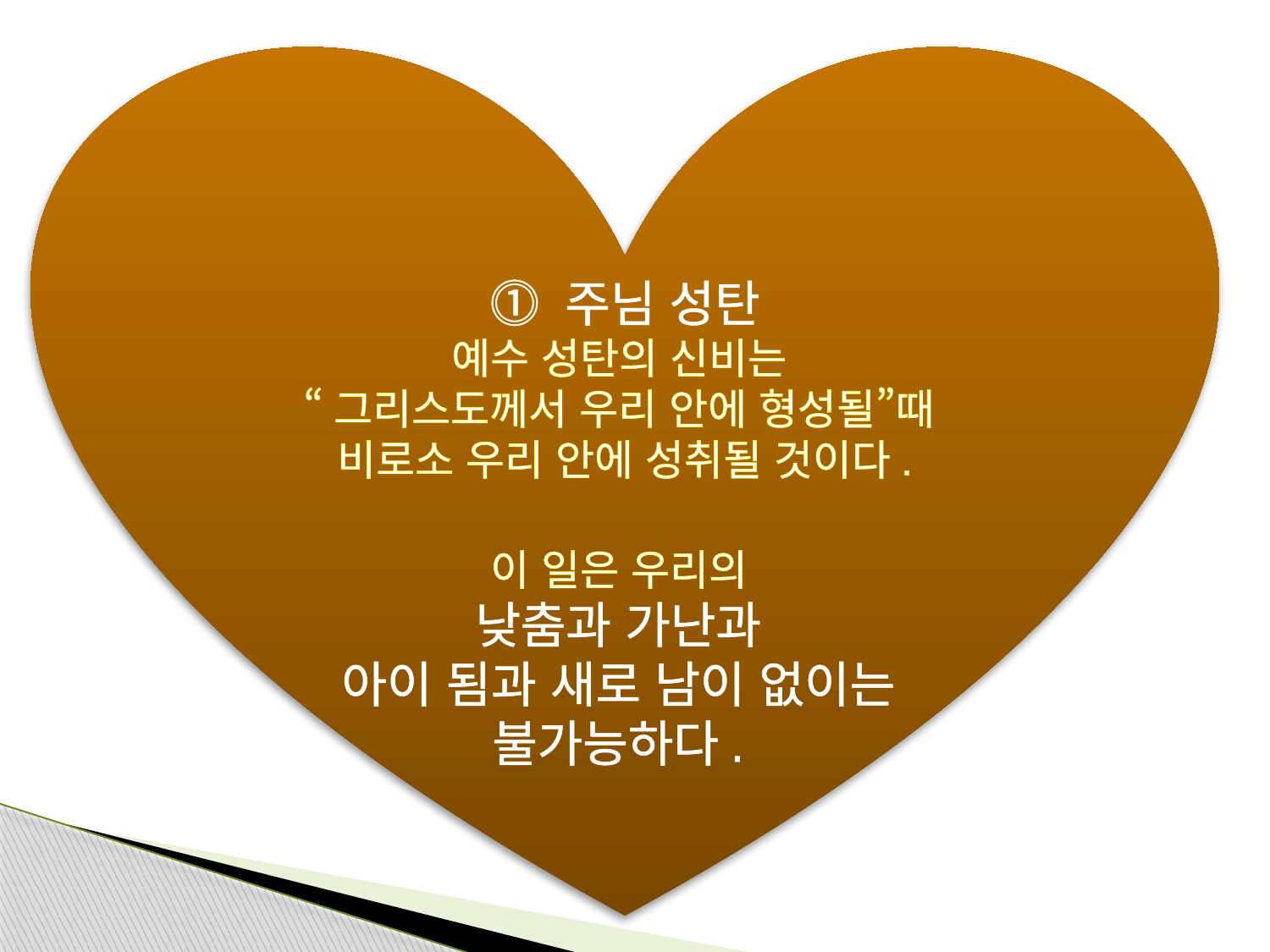

⓵ 주님 성탄
예수 성탄의 신비는
“그리스도께서 우리 안에 형성될”때
비로소 우리 안에 성취될 것이다.

이 일은 우리의
낮춤과 가난과
아이 됨과 새로 남이 없이는
불가능하다.